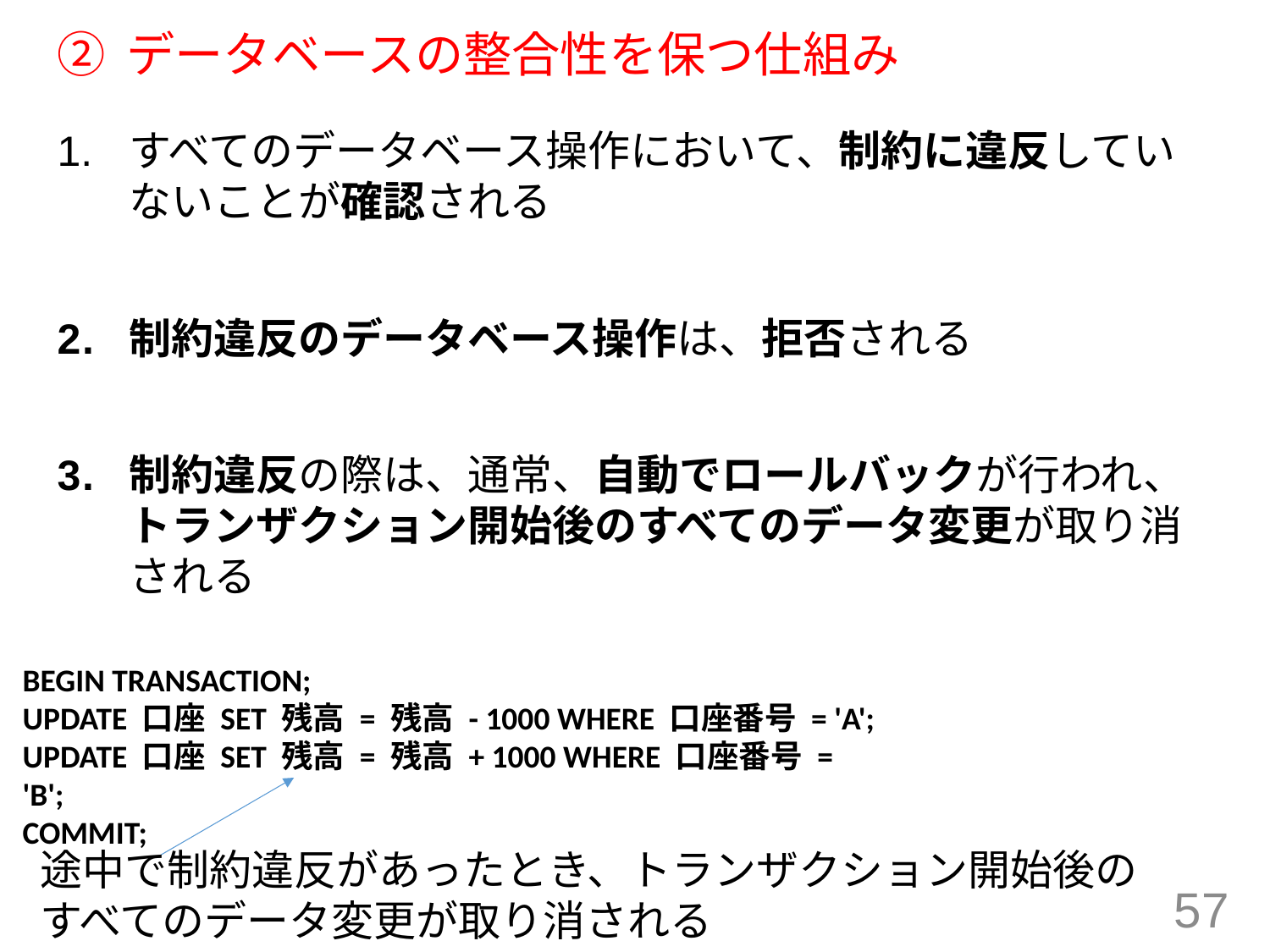

# ② データベースの整合性を保つ仕組み
すべてのデータベース操作において、制約に違反していないことが確認される

制約違反のデータベース操作は、拒否される

制約違反の際は、通常、自動でロールバックが行われ、トランザクション開始後のすべてのデータ変更が取り消される
BEGIN TRANSACTION;
UPDATE 口座 SET 残高 = 残高 - 1000 WHERE 口座番号 = 'A';
UPDATE 口座 SET 残高 = 残高 + 1000 WHERE 口座番号 = 'B';
COMMIT;
途中で制約違反があったとき、トランザクション開始後の
すべてのデータ変更が取り消される
57